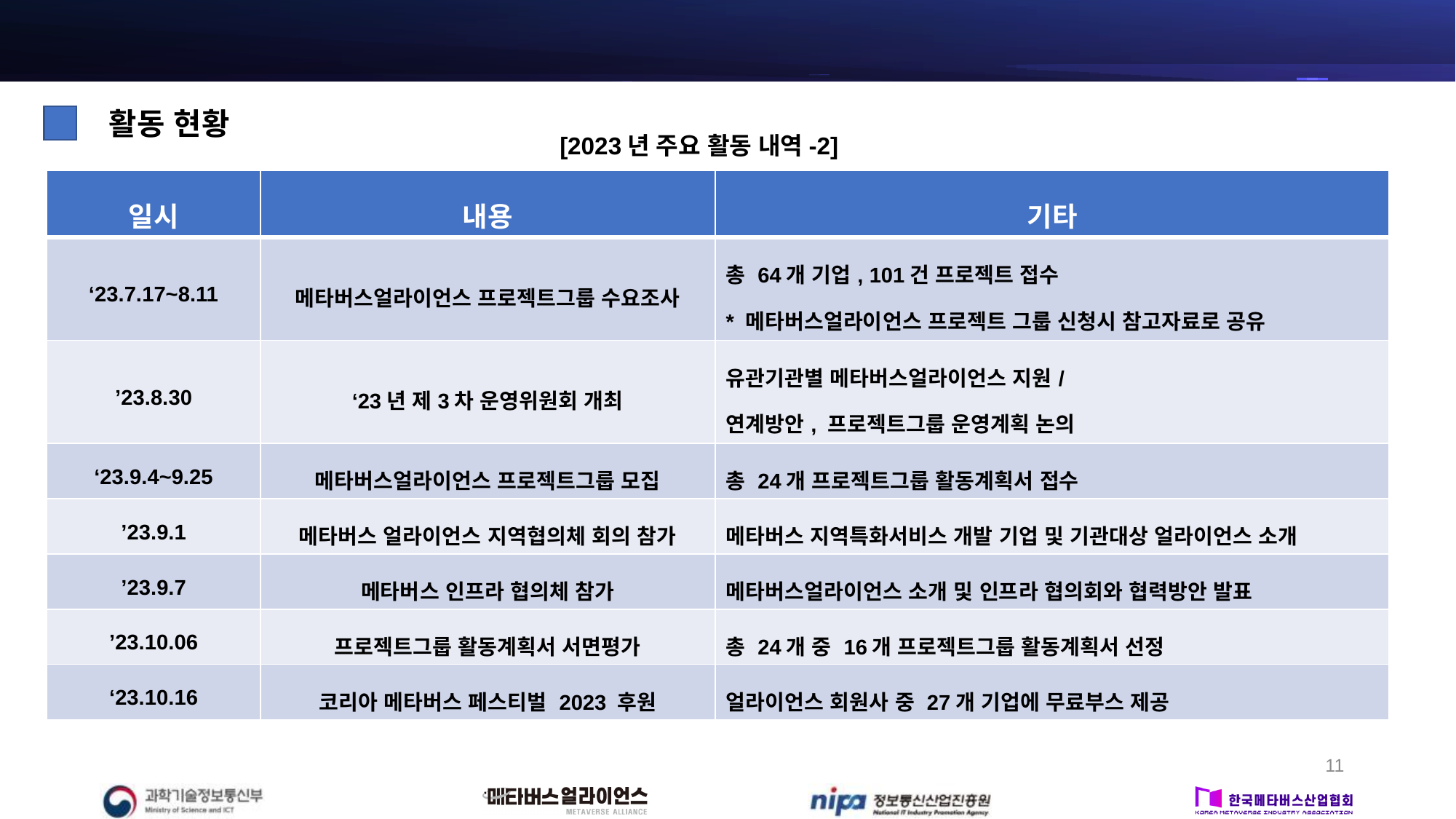

3. 메타버스얼라이언스 활동 현황
활동 현황

[2023년 주요 활동 내역-2]
| 일시 | 내용 | 기타 |
| --- | --- | --- |
| ‘23.7.17~8.11 | 메타버스얼라이언스 프로젝트그룹 수요조사 | 총 64개 기업, 101건 프로젝트 접수 \* 메타버스얼라이언스 프로젝트 그룹 신청시 참고자료로 공유 |
| ’23.8.30 | ‘23년 제3차 운영위원회 개최 | 유관기관별 메타버스얼라이언스 지원/ 연계방안, 프로젝트그룹 운영계획 논의 |
| ‘23.9.4~9.25 | 메타버스얼라이언스 프로젝트그룹 모집 | 총 24개 프로젝트그룹 활동계획서 접수 |
| ’23.9.1 | 메타버스 얼라이언스 지역협의체 회의 참가 | 메타버스 지역특화서비스 개발 기업 및 기관대상 얼라이언스 소개 |
| ’23.9.7 | 메타버스 인프라 협의체 참가 | 메타버스얼라이언스 소개 및 인프라 협의회와 협력방안 발표 |
| ’23.10.06 | 프로젝트그룹 활동계획서 서면평가 | 총 24개 중 16개 프로젝트그룹 활동계획서 선정 |
| ‘23.10.16 | 코리아 메타버스 페스티벌 2023 후원 | 얼라이언스 회원사 중 27개 기업에 무료부스 제공 |
11